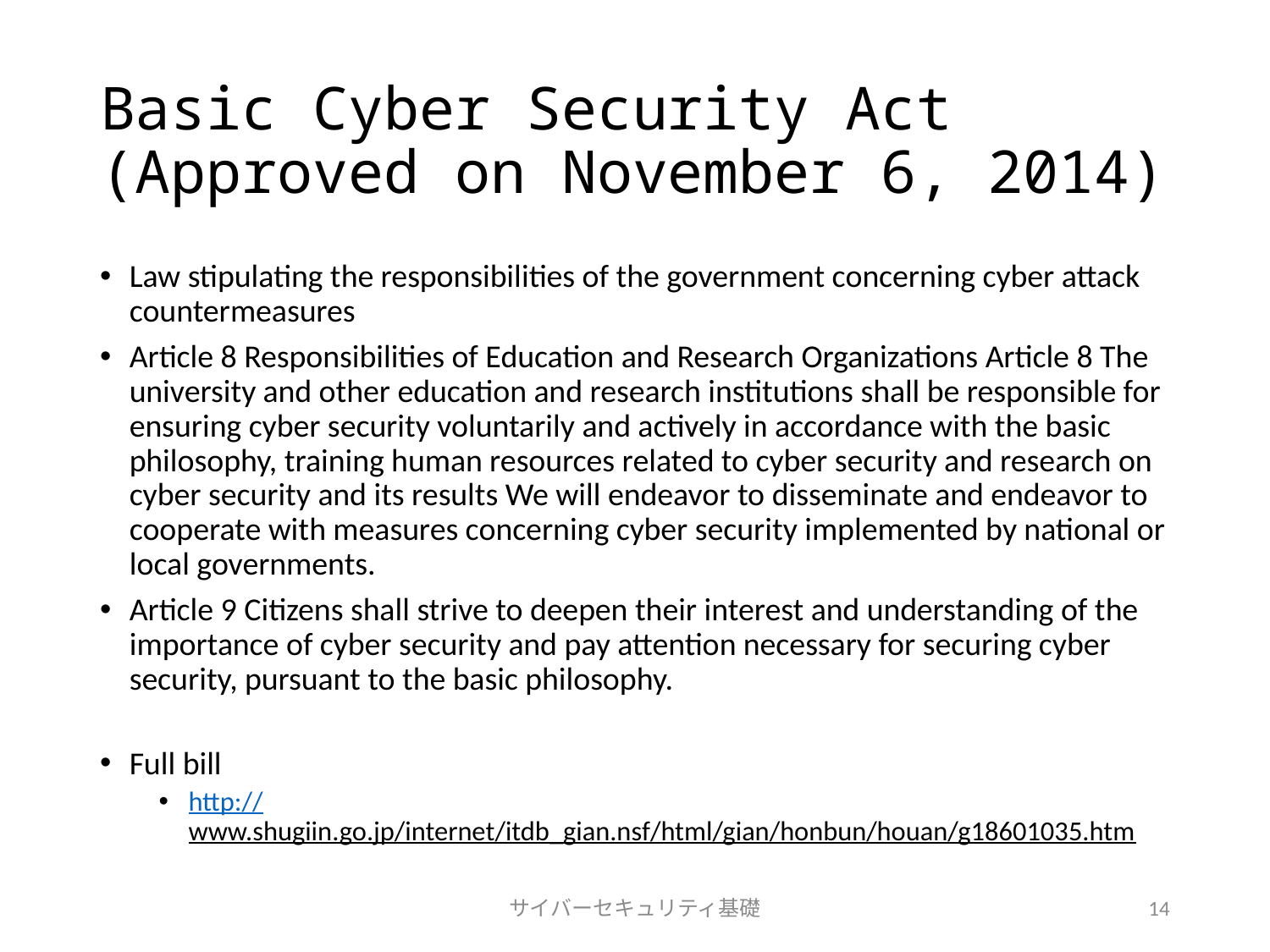

# Basic Cyber Security Act (Approved on November 6, 2014)
Law stipulating the responsibilities of the government concerning cyber attack countermeasures
Article 8 Responsibilities of Education and Research Organizations Article 8 The university and other education and research institutions shall be responsible for ensuring cyber security voluntarily and actively in accordance with the basic philosophy, training human resources related to cyber security and research on cyber security and its results We will endeavor to disseminate and endeavor to cooperate with measures concerning cyber security implemented by national or local governments.
Article 9 Citizens shall strive to deepen their interest and understanding of the importance of cyber security and pay attention necessary for securing cyber security, pursuant to the basic philosophy.

Full bill
http://www.shugiin.go.jp/internet/itdb_gian.nsf/html/gian/honbun/houan/g18601035.htm
サイバーセキュリティ基礎
14